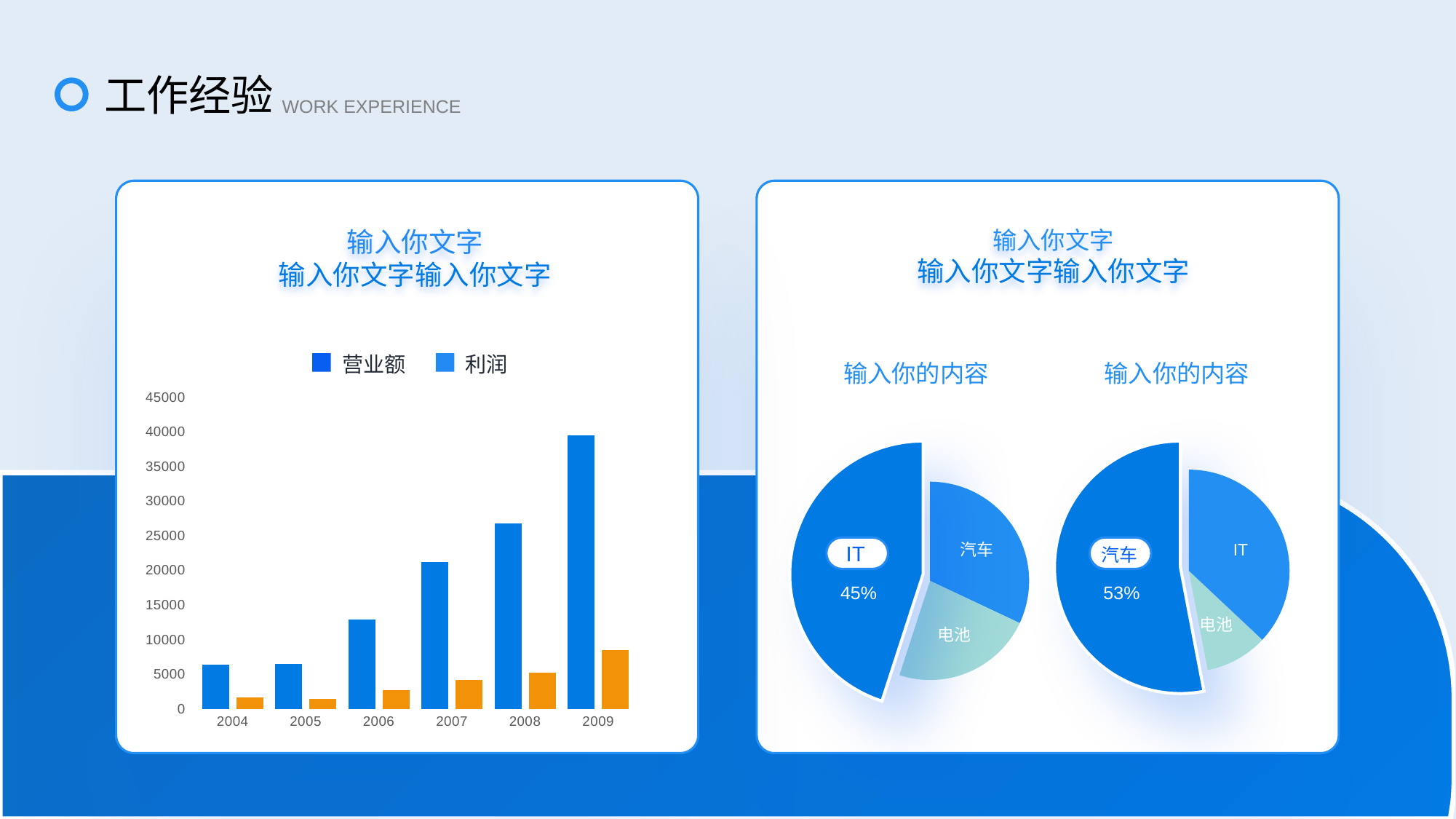

工作经验
Work experience

输入你文字
输入你文字输入你文字
输入你文字
输入你文字输入你文字
营业额
利润

输入你的内容
输入你的内容

### Chart

| Category | 营业额 | 利润 |
|---|---|---|
| 2004 | 6425.753 | 1704.89 |
| 2005 | 6498.33 | 1454.545 |
| 2006 | 12938.917 | 2738.183 |
| 2007 | 21211.213 | 4247.687 |
| 2008 | 26788.253 | 5218.836 |
| 2009 | 39469.454 | 8564.731 |
|  | None | None |
|  | None | None |
|  | None | None |

汽车
IT
IT
汽车
45%
53%
电池
电池